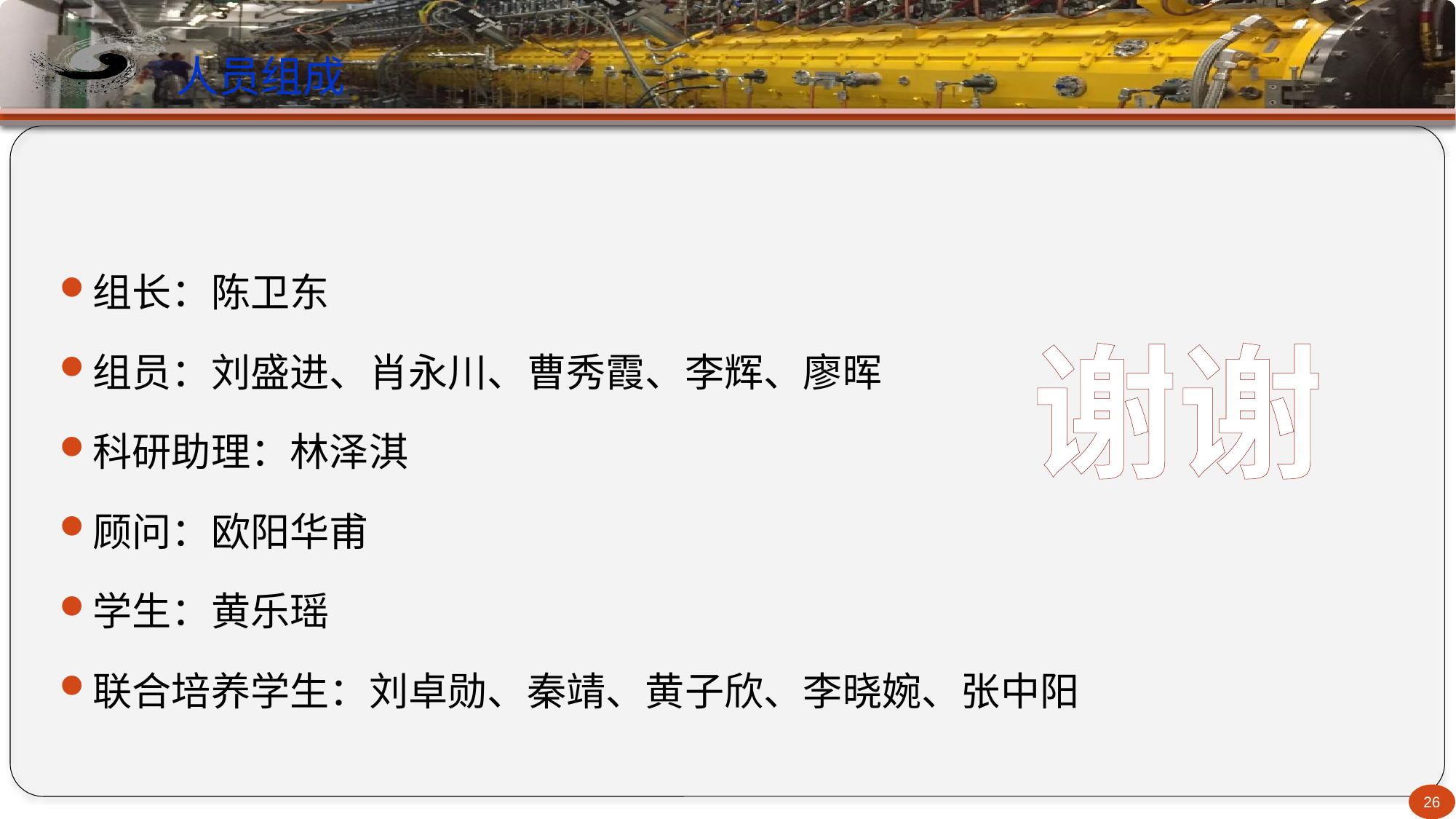

# 人员组成
组长：陈卫东
组员：刘盛进、肖永川、曹秀霞、李辉、廖晖
科研助理：林泽淇
顾问：欧阳华甫
学生：黄乐瑶
联合培养学生：刘卓勋、秦靖、黄子欣、李晓婉、张中阳
谢谢
26